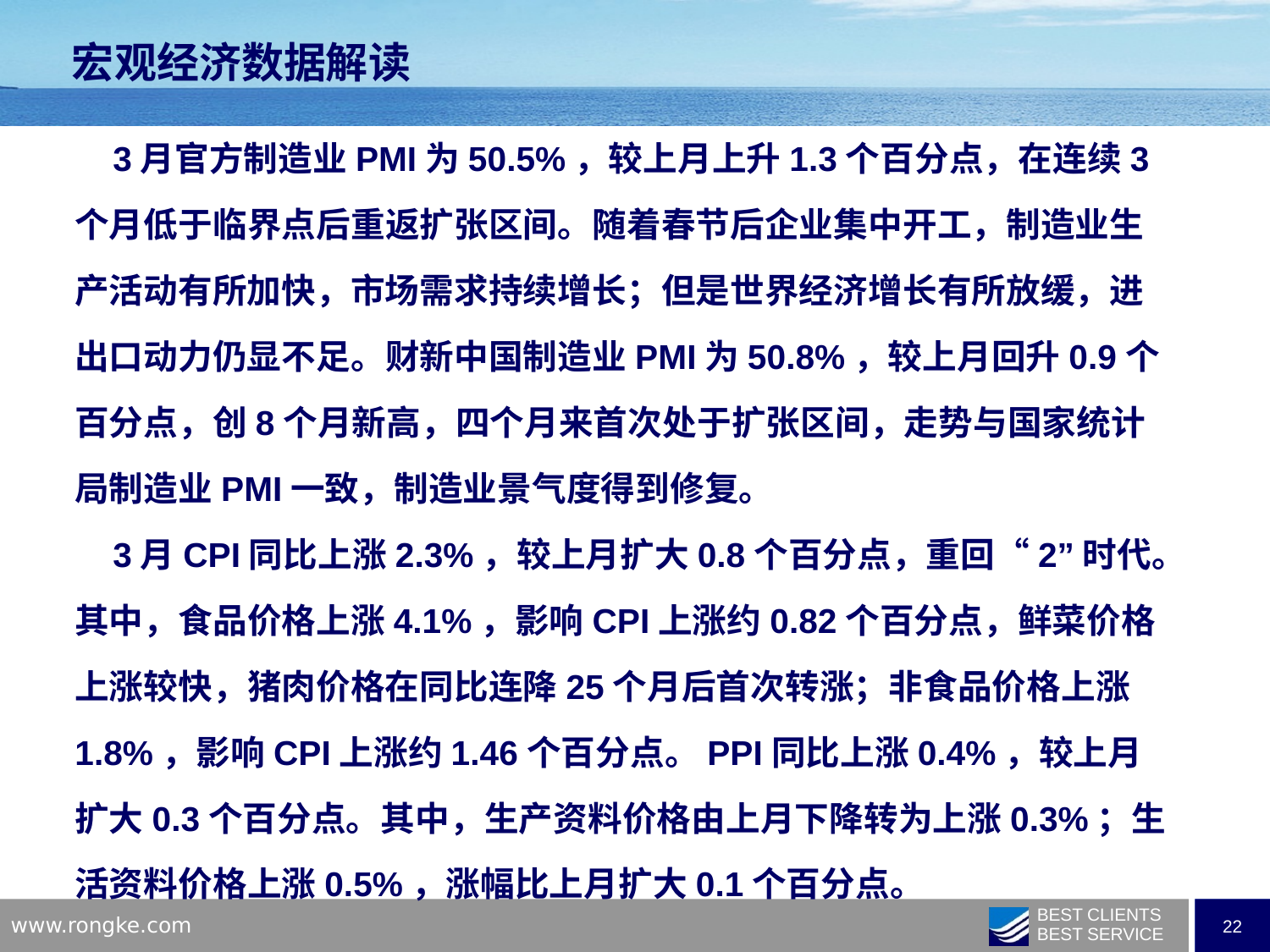

宏观经济数据解读
    3月官方制造业PMI为50.5%，较上月上升1.3个百分点，在连续3个月低于临界点后重返扩张区间。随着春节后企业集中开工，制造业生产活动有所加快，市场需求持续增长；但是世界经济增长有所放缓，进出口动力仍显不足。财新中国制造业PMI为50.8%，较上月回升0.9个百分点，创8个月新高，四个月来首次处于扩张区间，走势与国家统计局制造业PMI一致，制造业景气度得到修复。
    3月CPI同比上涨2.3%，较上月扩大0.8个百分点，重回“2”时代。其中，食品价格上涨4.1%，影响CPI上涨约0.82个百分点，鲜菜价格上涨较快，猪肉价格在同比连降25个月后首次转涨；非食品价格上涨1.8%，影响CPI上涨约1.46个百分点。PPI同比上涨0.4%，较上月扩大0.3个百分点。其中，生产资料价格由上月下降转为上涨0.3%；生活资料价格上涨0.5%，涨幅比上月扩大0.1个百分点。